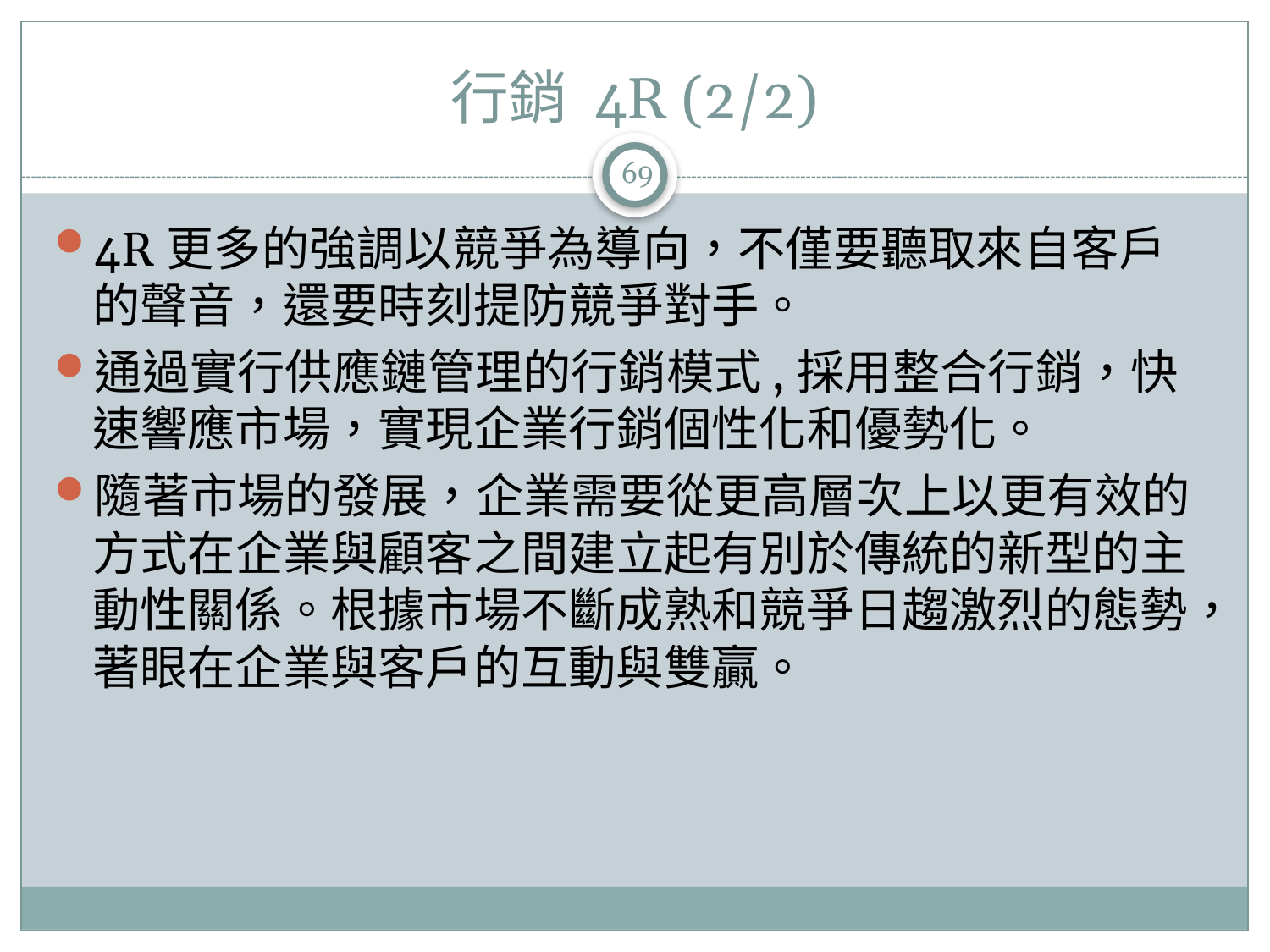

# 行銷 4R (2/2)
69
4R更多的強調以競爭為導向，不僅要聽取來自客戶的聲音，還要時刻提防競爭對手。
通過實行供應鏈管理的行銷模式,採用整合行銷，快速響應市場，實現企業行銷個性化和優勢化。
隨著市場的發展，企業需要從更高層次上以更有效的方式在企業與顧客之間建立起有別於傳統的新型的主動性關係。根據市場不斷成熟和競爭日趨激烈的態勢，著眼在企業與客戶的互動與雙贏。